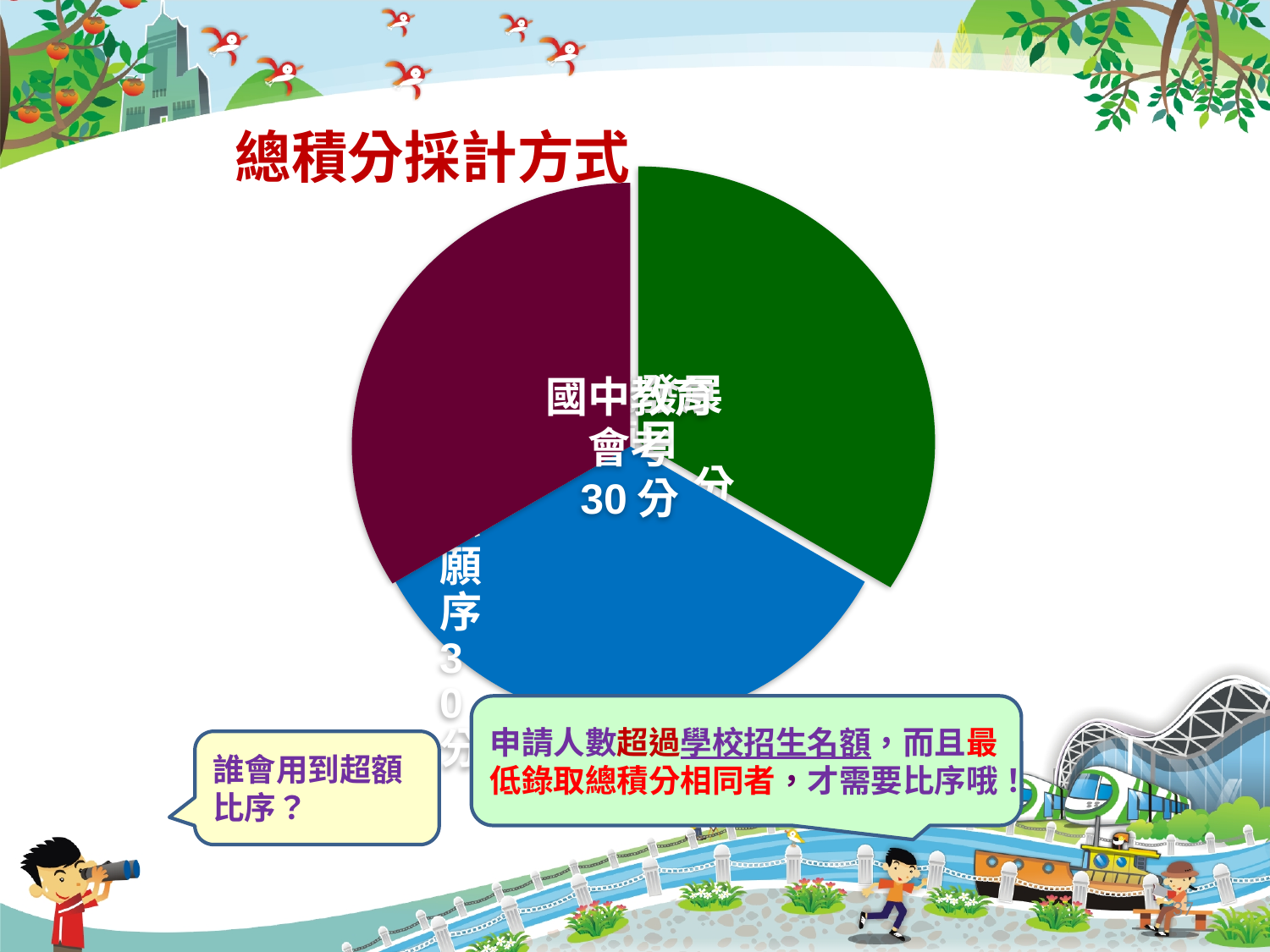

# 總積分採計方式
多元發展
項目
上限40分
志願序
30分
國中教育
會考
30分
申請人數超過學校招生名額，而且最低錄取總積分相同者，才需要比序哦！
誰會用到超額比序？
37